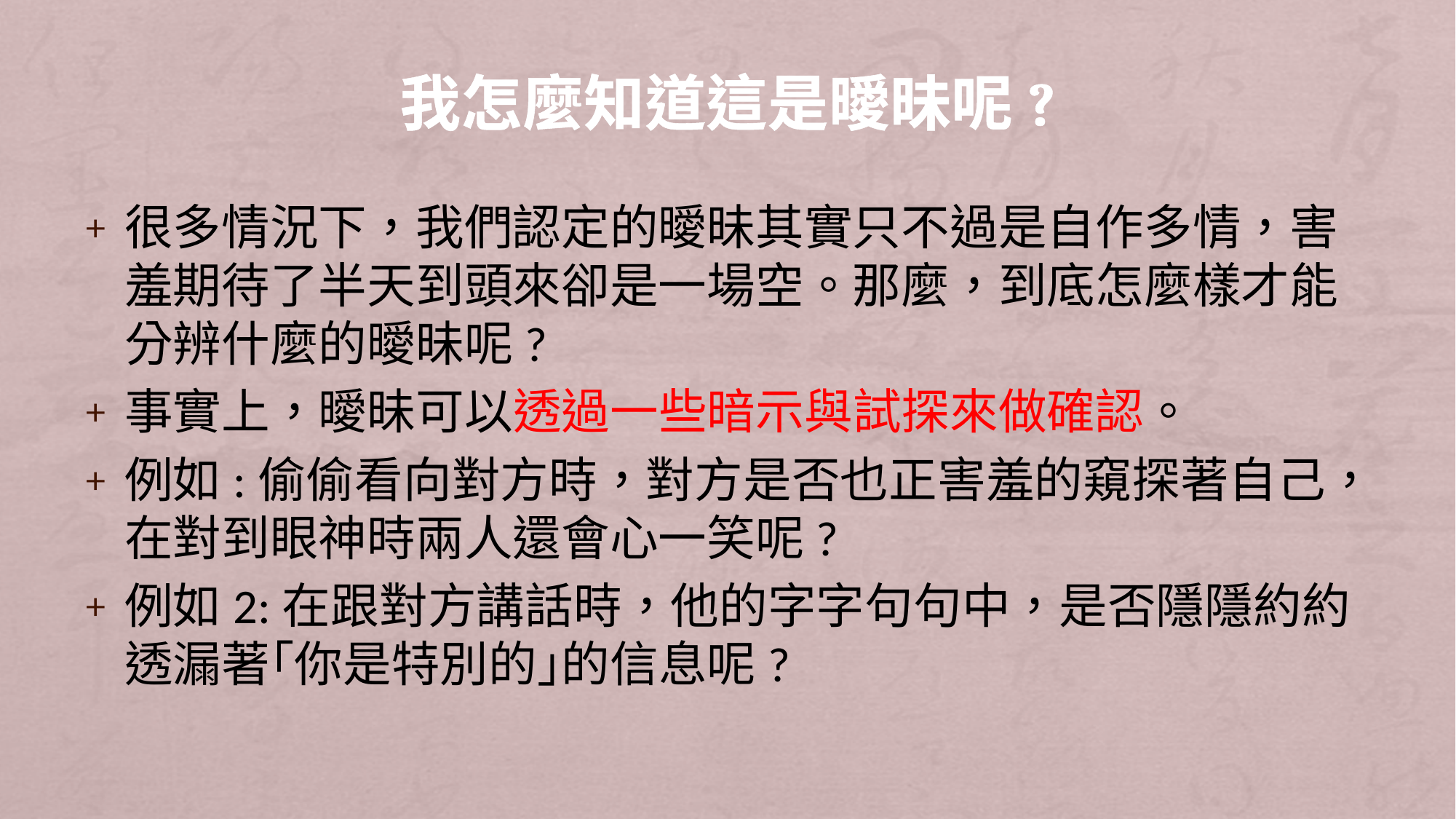

# 我怎麼知道這是曖昧呢?
很多情況下，我們認定的曖昧其實只不過是自作多情，害羞期待了半天到頭來卻是一場空。那麼，到底怎麼樣才能分辨什麼的曖昧呢?
事實上，曖昧可以透過一些暗示與試探來做確認。
例如:偷偷看向對方時，對方是否也正害羞的窺探著自己，在對到眼神時兩人還會心一笑呢?
例如2:在跟對方講話時，他的字字句句中，是否隱隱約約透漏著｢你是特別的｣的信息呢?